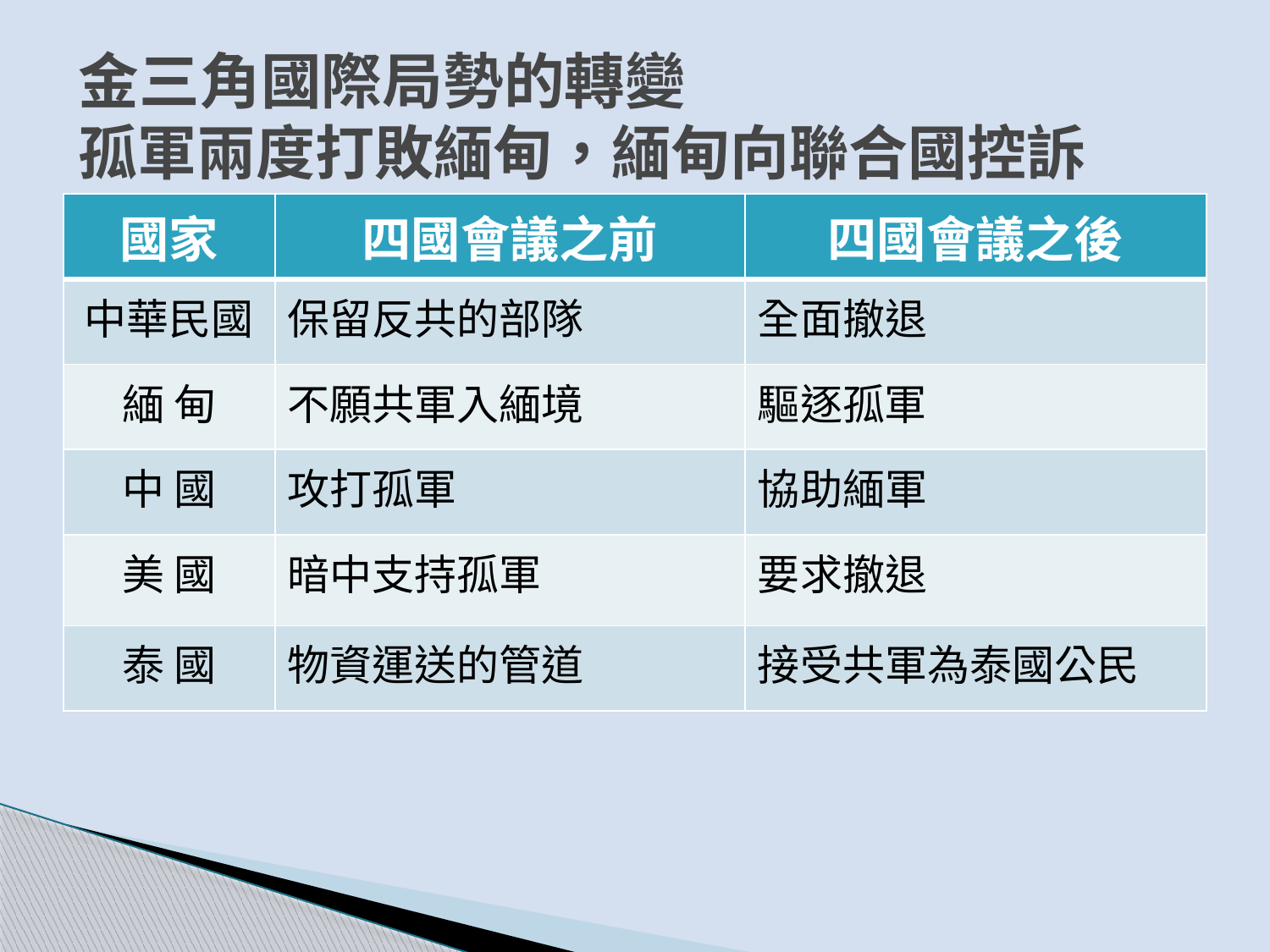

# 金三角國際局勢的轉變 孤軍兩度打敗緬甸，緬甸向聯合國控訴
| 國家 | 四國會議之前 | 四國會議之後 |
| --- | --- | --- |
| 中華民國 | 保留反共的部隊 | 全面撤退 |
| 緬 甸 | 不願共軍入緬境 | 驅逐孤軍 |
| 中 國 | 攻打孤軍 | 協助緬軍 |
| 美 國 | 暗中支持孤軍 | 要求撤退 |
| 泰 國 | 物資運送的管道 | 接受共軍為泰國公民 |